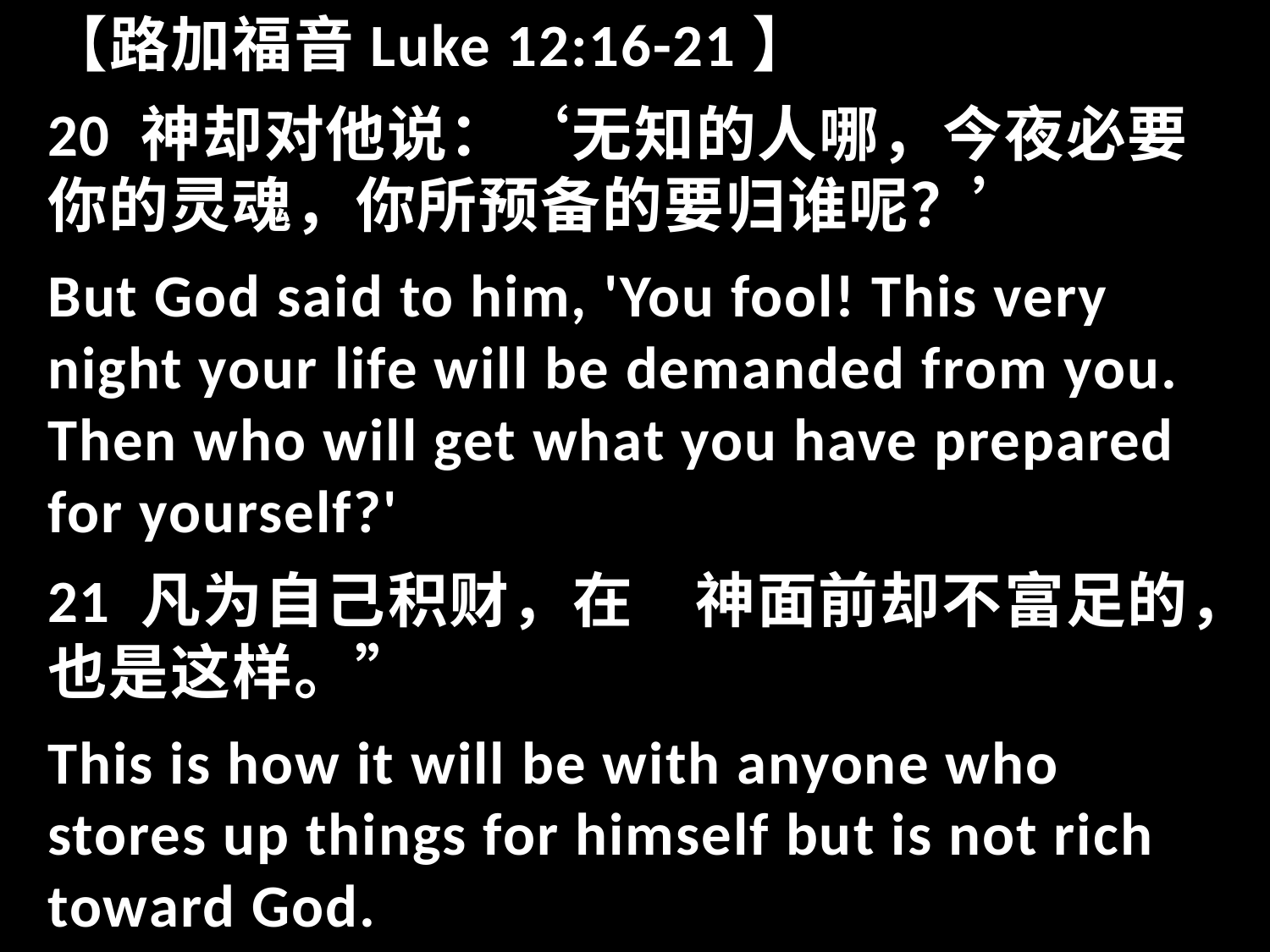

【路加福音Luke 12:16-21】
20 神却对他说：‘无知的人哪，今夜必要你的灵魂，你所预备的要归谁呢？’
But God said to him, 'You fool! This very night your life will be demanded from you. Then who will get what you have prepared for yourself?'
21 凡为自己积财，在　神面前却不富足的，也是这样。”
This is how it will be with anyone who stores up things for himself but is not rich toward God.